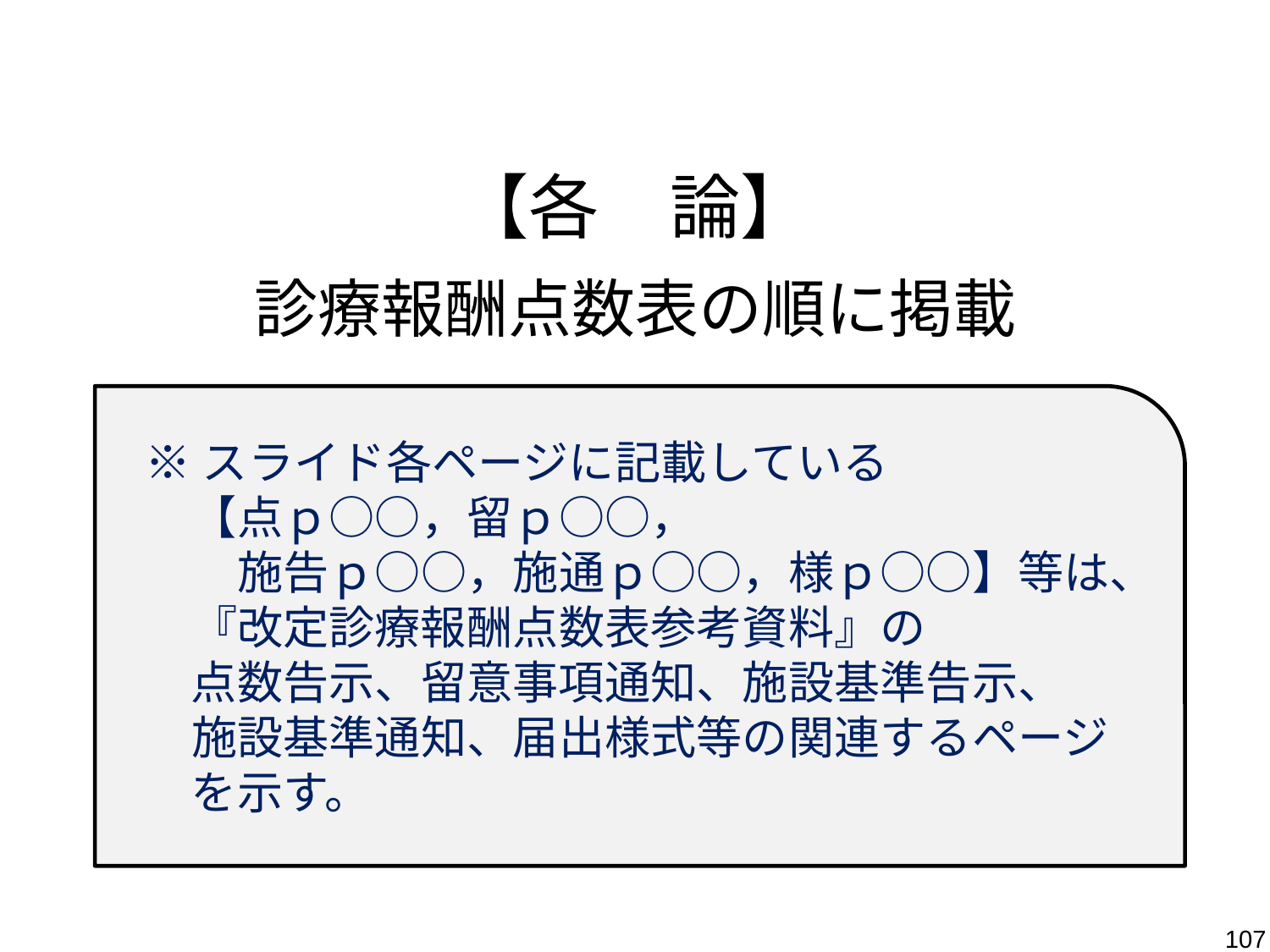

【各　論】
診療報酬点数表の順に掲載
※スライド各ページに記載している
　【点ｐ○○，留ｐ○○，
　　施告ｐ○○，施通ｐ○○，様ｐ○○】等は、
　『改定診療報酬点数表参考資料』の
　点数告示、留意事項通知、施設基準告示、
　施設基準通知、届出様式等の関連するページ
　を示す。
107